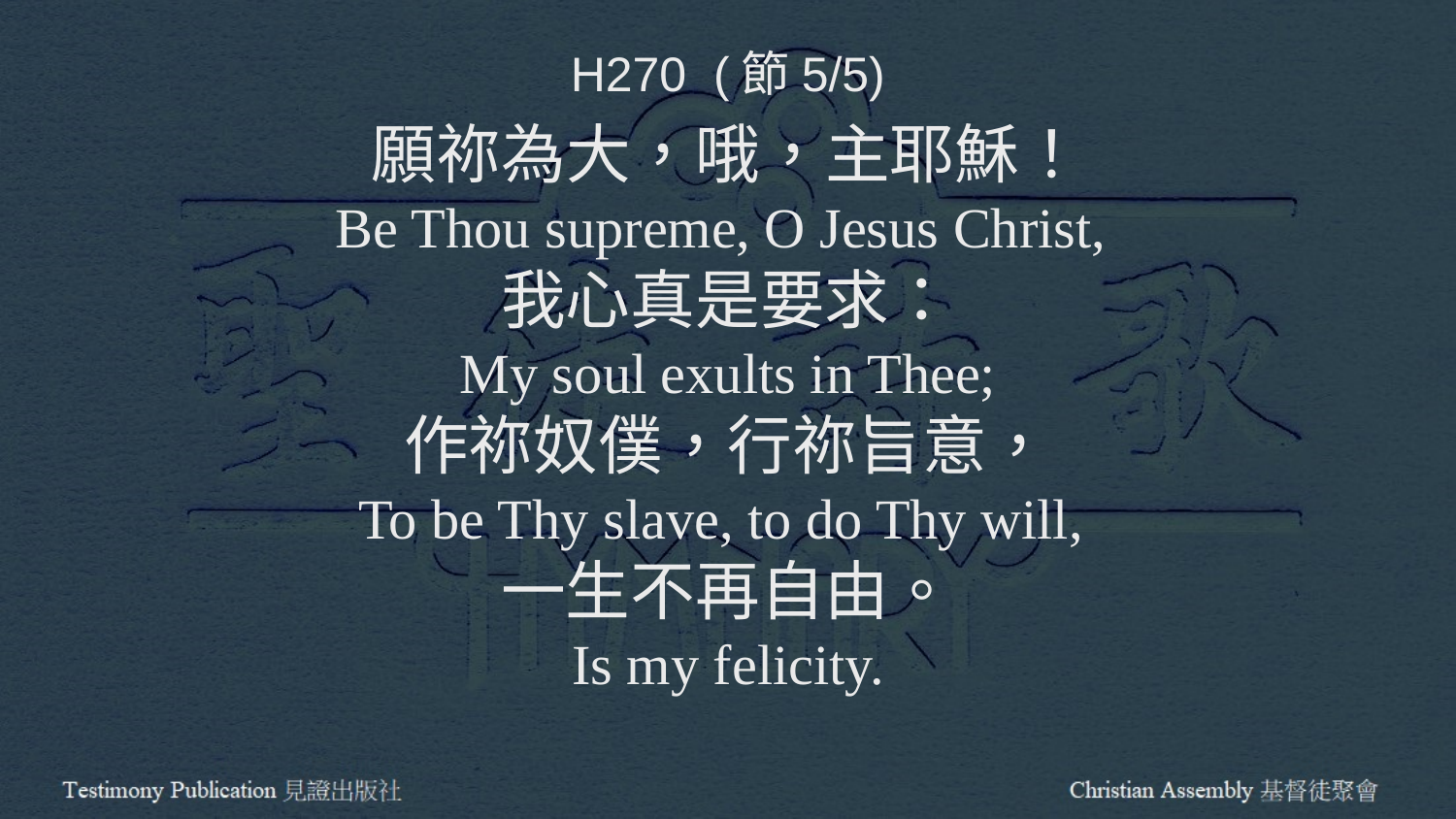

H270  (節5/5)
願祢為大，哦，主耶穌！
Be Thou supreme, O Jesus Christ,
我心真是要求：
My soul exults in Thee;
作祢奴僕，行祢旨意，
To be Thy slave, to do Thy will,
一生不再自由。
Is my felicity.